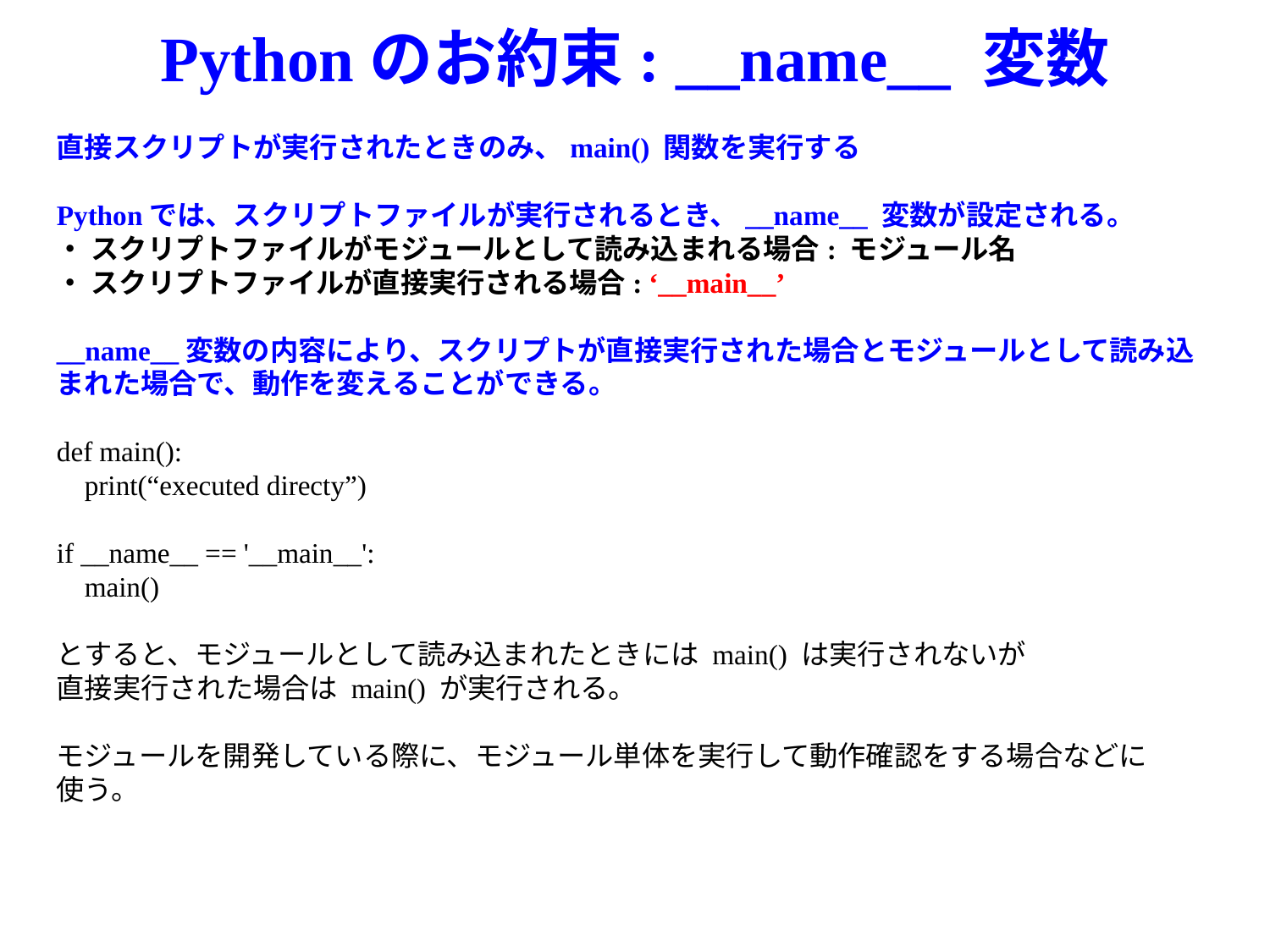

# Pythonのお約束: __name__ 変数
直接スクリプトが実行されたときのみ、main() 関数を実行する

Pythonでは、スクリプトファイルが実行されるとき、__name__ 変数が設定される。
・ スクリプトファイルがモジュールとして読み込まれる場合: モジュール名
・ スクリプトファイルが直接実行される場合: ‘__main__’

__name__変数の内容により、スクリプトが直接実行された場合とモジュールとして読み込まれた場合で、動作を変えることができる。

def main():
    print(“executed directy”)

if __name__ == '__main__':
    main()

とすると、モジュールとして読み込まれたときには main() は実行されないが
直接実行された場合は main() が実行される。

モジュールを開発している際に、モジュール単体を実行して動作確認をする場合などに
使う。